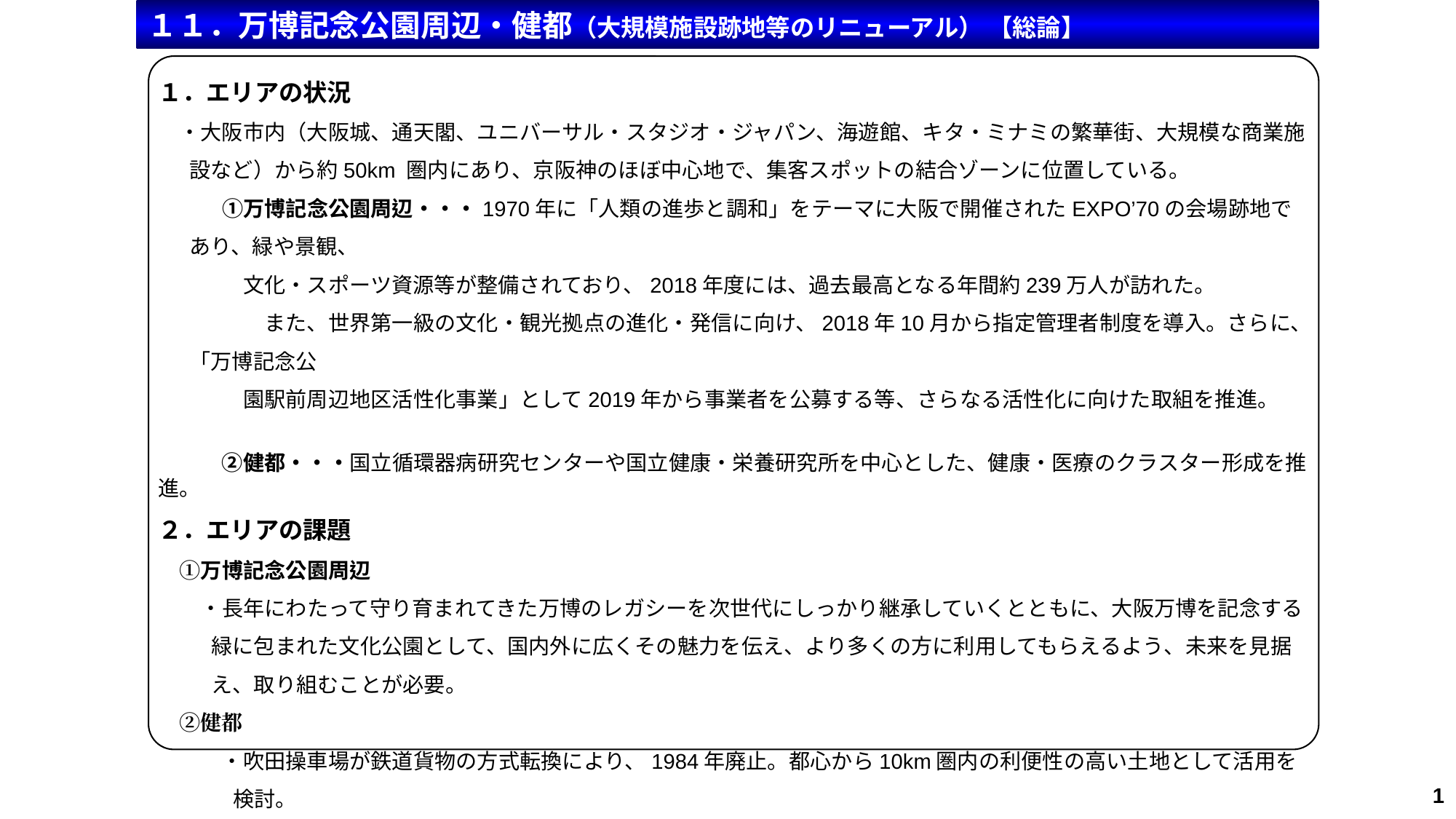

１１．万博記念公園周辺・健都（大規模施設跡地等のリニューアル） 【総論】

１．エリアの状況
　・大阪市内（大阪城、通天閣、ユニバーサル・スタジオ・ジャパン、海遊館、キタ・ミナミの繁華街、大規模な商業施設など）から約50km 圏内にあり、京阪神のほぼ中心地で、集客スポットの結合ゾーンに位置している。
　　　①万博記念公園周辺・・・1970年に「人類の進歩と調和」をテーマに大阪で開催されたEXPO’70の会場跡地であり、緑や景観、
　　　　文化・スポーツ資源等が整備されており、2018年度には、過去最高となる年間約239万人が訪れた。
　　　　　また、世界第一級の文化・観光拠点の進化・発信に向け、2018年10月から指定管理者制度を導入。さらに、「万博記念公
　　　　園駅前周辺地区活性化事業」として2019年から事業者を公募する等、さらなる活性化に向けた取組を推進。

　　　②健都・・・国立循環器病研究センターや国立健康・栄養研究所を中心とした、健康・医療のクラスター形成を推進。
２．エリアの課題
　①万博記念公園周辺
　　・長年にわたって守り育まれてきた万博のレガシーを次世代にしっかり継承していくとともに、大阪万博を記念する緑に包まれた文化公園として、国内外に広くその魅力を伝え、より多くの方に利用してもらえるよう、未来を見据え、取り組むことが必要。
　②健都
　　　・吹田操車場が鉄道貨物の方式転換により、1984年廃止。都心から10km圏内の利便性の高い土地として活用を検討。
1